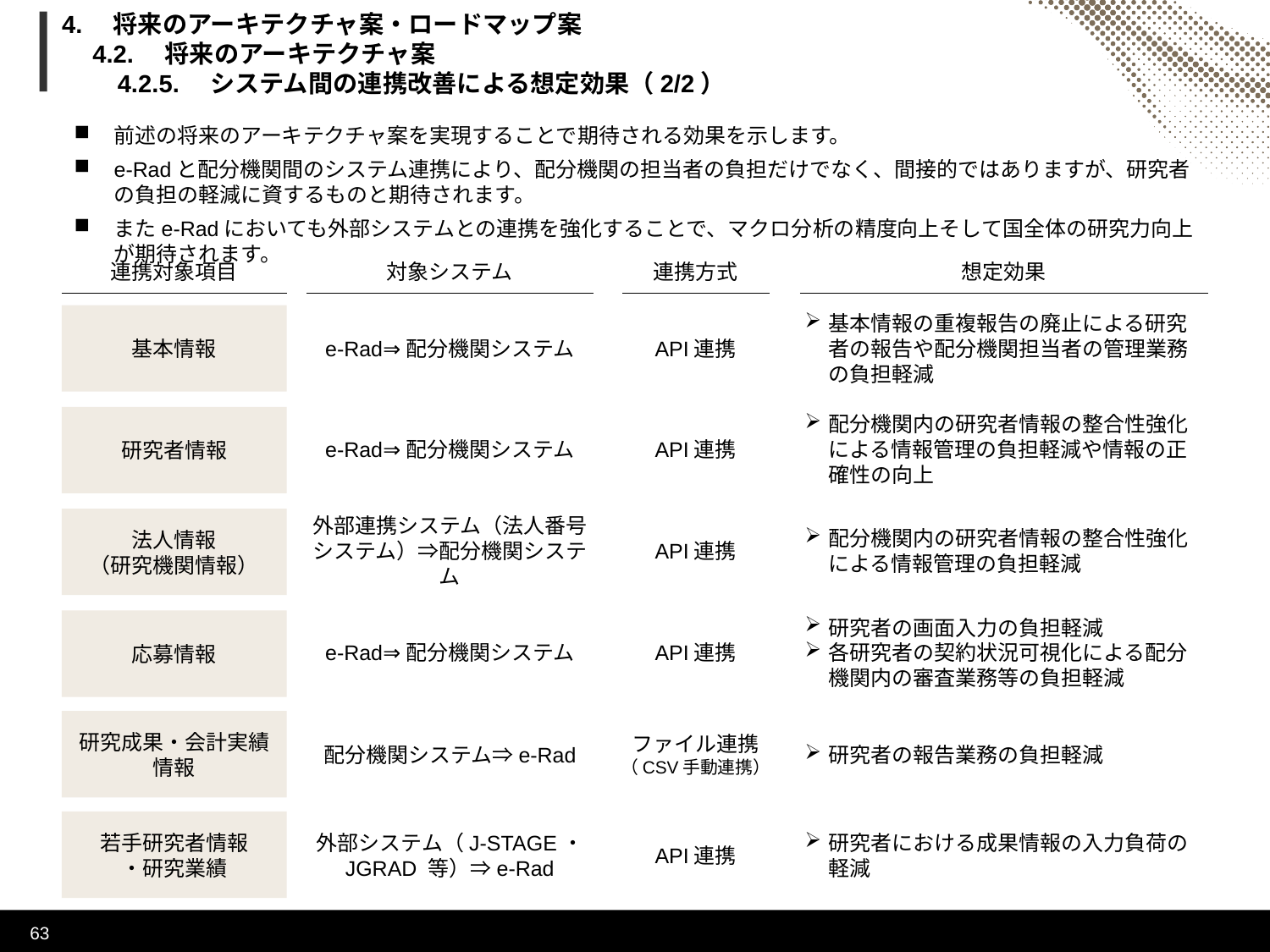

4.　将来のアーキテクチャ案・ロードマップ案
　4.2.　将来のアーキテクチャ案
　　4.2.5.　システム間の連携改善による想定効果（2/2）
前述の将来のアーキテクチャ案を実現することで期待される効果を示します。
e-Radと配分機関間のシステム連携により、配分機関の担当者の負担だけでなく、間接的ではありますが、研究者の負担の軽減に資するものと期待されます。
またe-Radにおいても外部システムとの連携を強化することで、マクロ分析の精度向上そして国全体の研究力向上が期待されます。

連携対象項目
対象システム
連携方式
想定効果
基本情報
e-Rad⇒配分機関システム
API連携
基本情報の重複報告の廃止による研究者の報告や配分機関担当者の管理業務の負担軽減
e-Rad⇒配分機関システム
API連携
配分機関内の研究者情報の整合性強化による情報管理の負担軽減や情報の正確性の向上
研究者情報
外部連携システム（法人番号システム）⇒配分機関システム
API連携
配分機関内の研究者情報の整合性強化による情報管理の負担軽減
法人情報
（研究機関情報）
e-Rad⇒配分機関システム
API連携
研究者の画面入力の負担軽減
各研究者の契約状況可視化による配分機関内の審査業務等の負担軽減
応募情報
研究成果・会計実績
情報
配分機関システム⇒e-Rad
ファイル連携
（CSV手動連携）
研究者の報告業務の負担軽減
若手研究者情報
・研究業績
外部システム（J-STAGE・ JGRAD 等）⇒e-Rad
API連携
研究者における成果情報の入力負荷の軽減